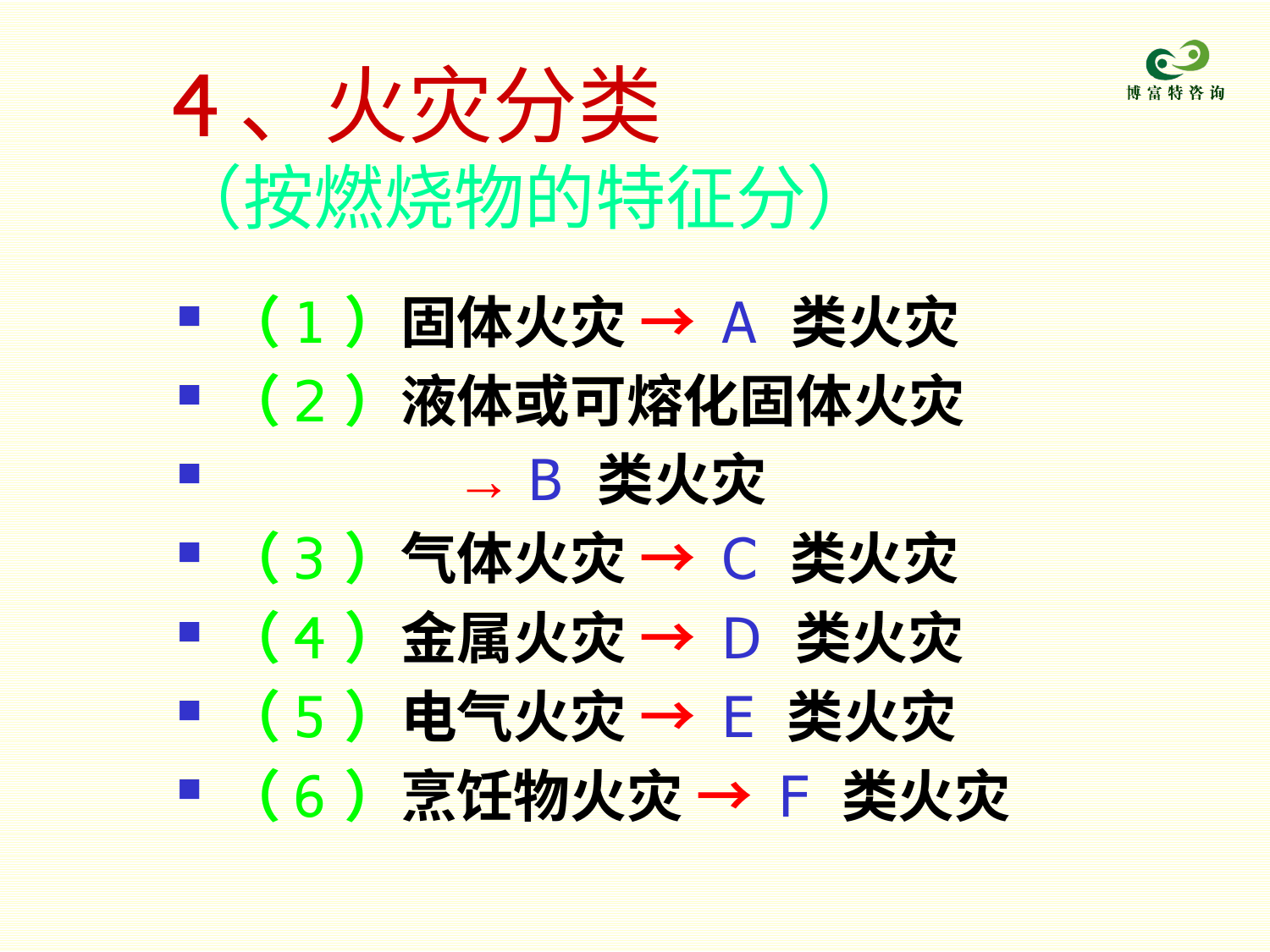

# 4、火灾分类 （按燃烧物的特征分）
（1）固体火灾 → A 类火灾
（2）液体或可熔化固体火灾
              → B 类火灾
（3）气体火灾 → C 类火灾
（4）金属火灾 → D 类火灾
（5）电气火灾 → E 类火灾
（6）烹饪物火灾 → F 类火灾